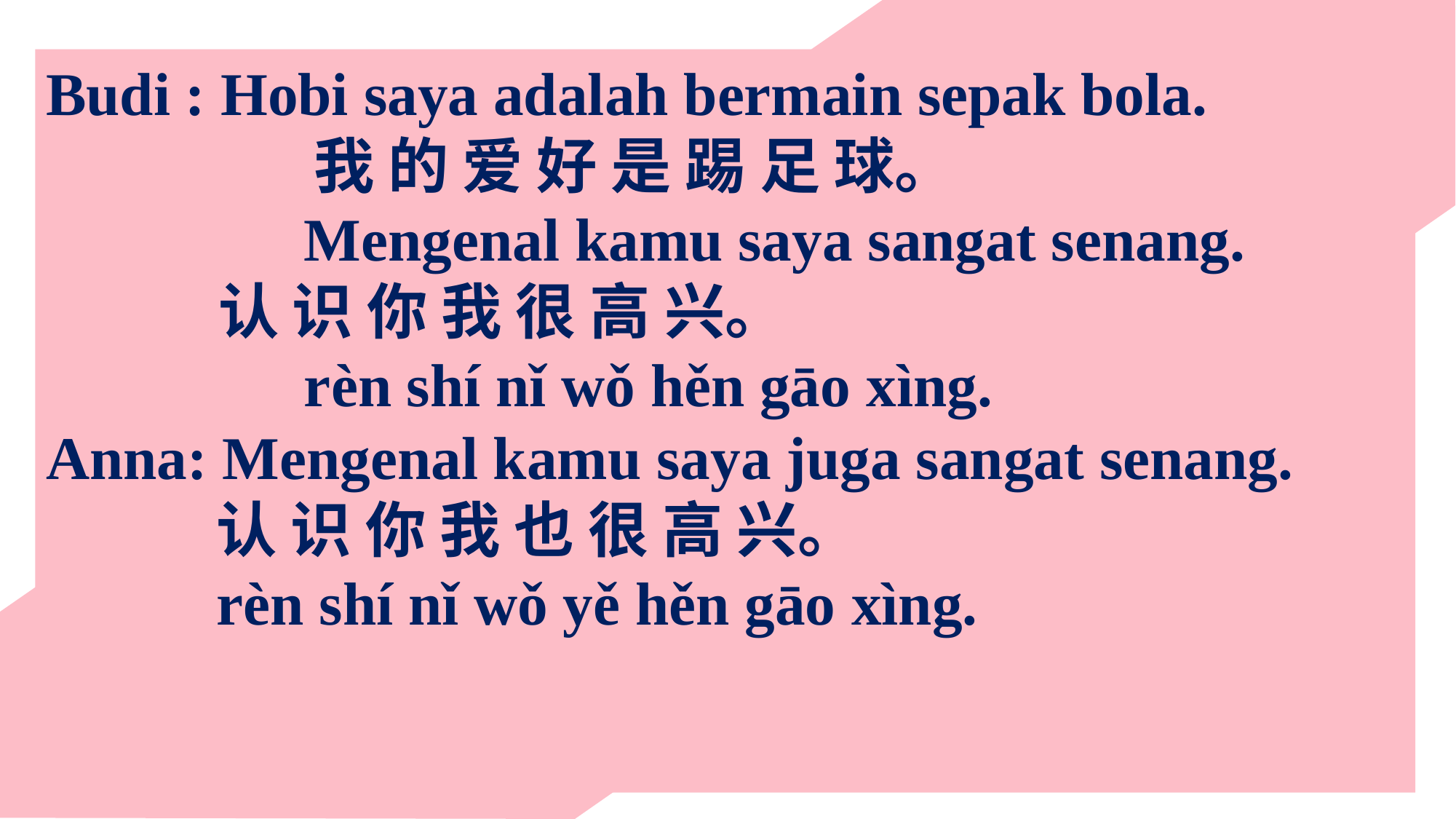

Budi : Hobi saya adalah bermain sepak bola.
		    我 的 爱 好 是 踢 足 球。
		    Mengenal kamu saya sangat senang.
	     认 识 你 我 很 高 兴。
		    rèn shí nǐ wǒ hěn gāo xìng.
Anna: Mengenal kamu saya juga sangat senang.
认 识 你 我 也 很 高 兴。
rèn shí nǐ wǒ yě hěn gāo xìng.